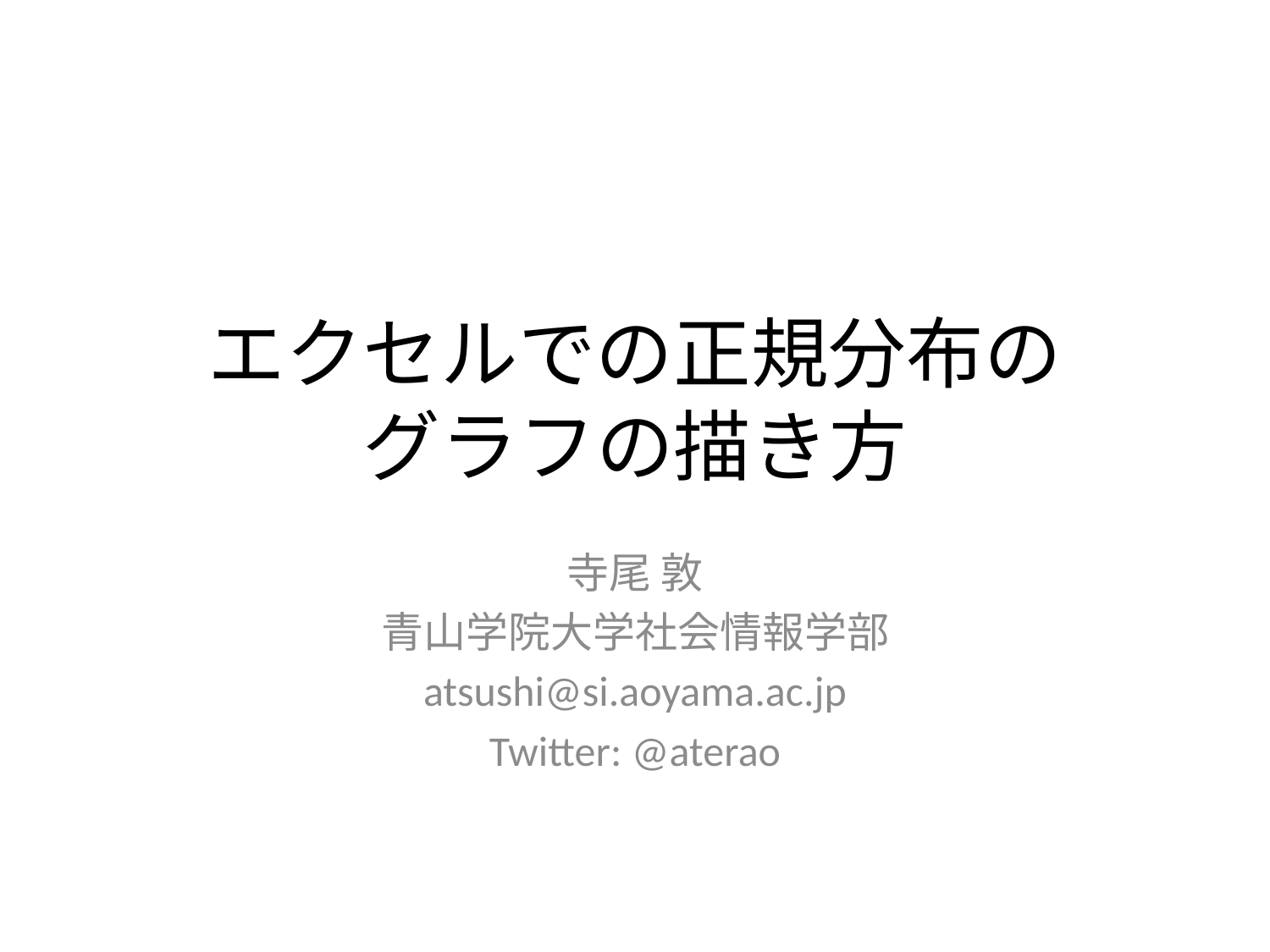

# エクセルでの正規分布の グラフの描き方
寺尾 敦
青山学院大学社会情報学部
atsushi@si.aoyama.ac.jp
Twitter: @aterao